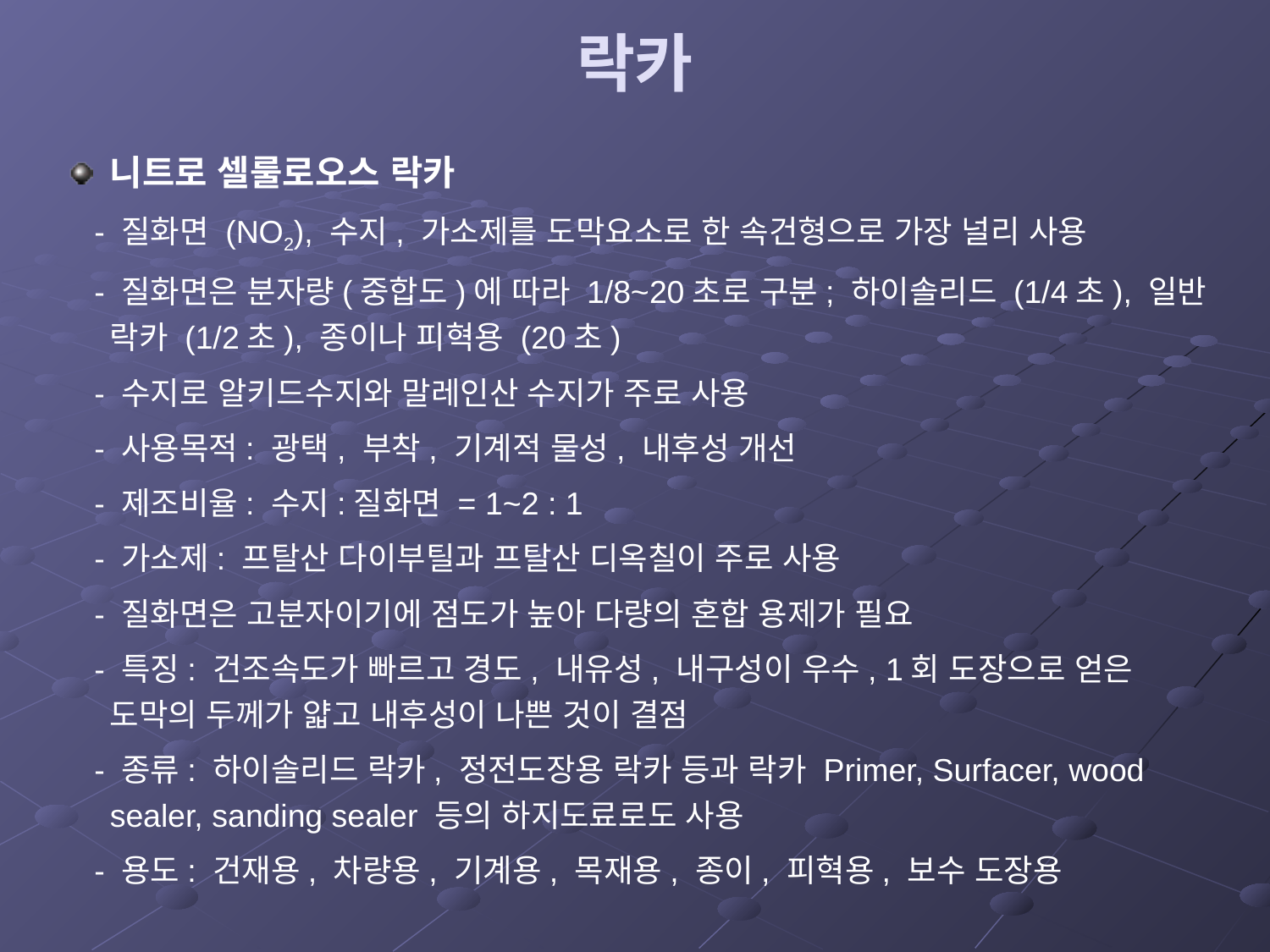

# 락카
니트로 셀룰로오스 락카
   - 질화면 (NO2), 수지, 가소제를 도막요소로 한 속건형으로 가장 널리 사용
   - 질화면은 분자량(중합도)에 따라 1/8~20초로 구분; 하이솔리드 (1/4초), 일반 락카 (1/2초), 종이나 피혁용 (20초)
   - 수지로 알키드수지와 말레인산 수지가 주로 사용
   - 사용목적: 광택, 부착, 기계적 물성, 내후성 개선
   - 제조비율: 수지:질화면 = 1~2 : 1
   - 가소제: 프탈산 다이부틸과 프탈산 디옥칠이 주로 사용
   - 질화면은 고분자이기에 점도가 높아 다량의 혼합 용제가 필요
   - 특징: 건조속도가 빠르고 경도, 내유성, 내구성이 우수, 1회 도장으로 얻은 도막의 두께가 얇고 내후성이 나쁜 것이 결점
   - 종류: 하이솔리드 락카, 정전도장용 락카 등과 락카 Primer, Surfacer, wood sealer, sanding sealer 등의 하지도료로도 사용
   - 용도: 건재용, 차량용, 기계용, 목재용, 종이, 피혁용, 보수 도장용